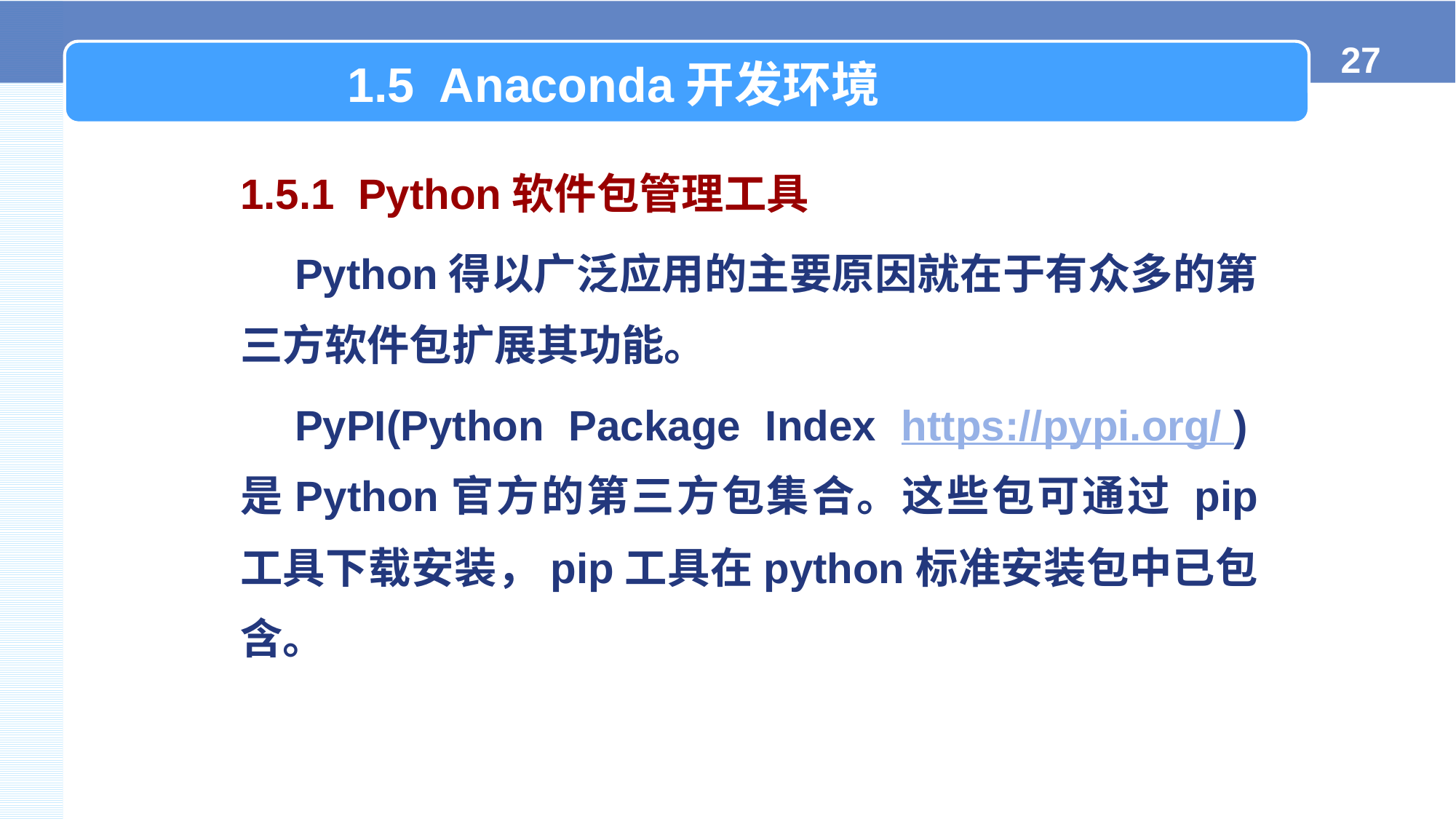

1.5  Anaconda开发环境
1.5.1  Python软件包管理工具
Python得以广泛应用的主要原因就在于有众多的第三方软件包扩展其功能。
PyPI(Python Package Index https://pypi.org/ )是Python官方的第三方包集合。这些包可通过 pip 工具下载安装，pip工具在python标准安装包中已包含。